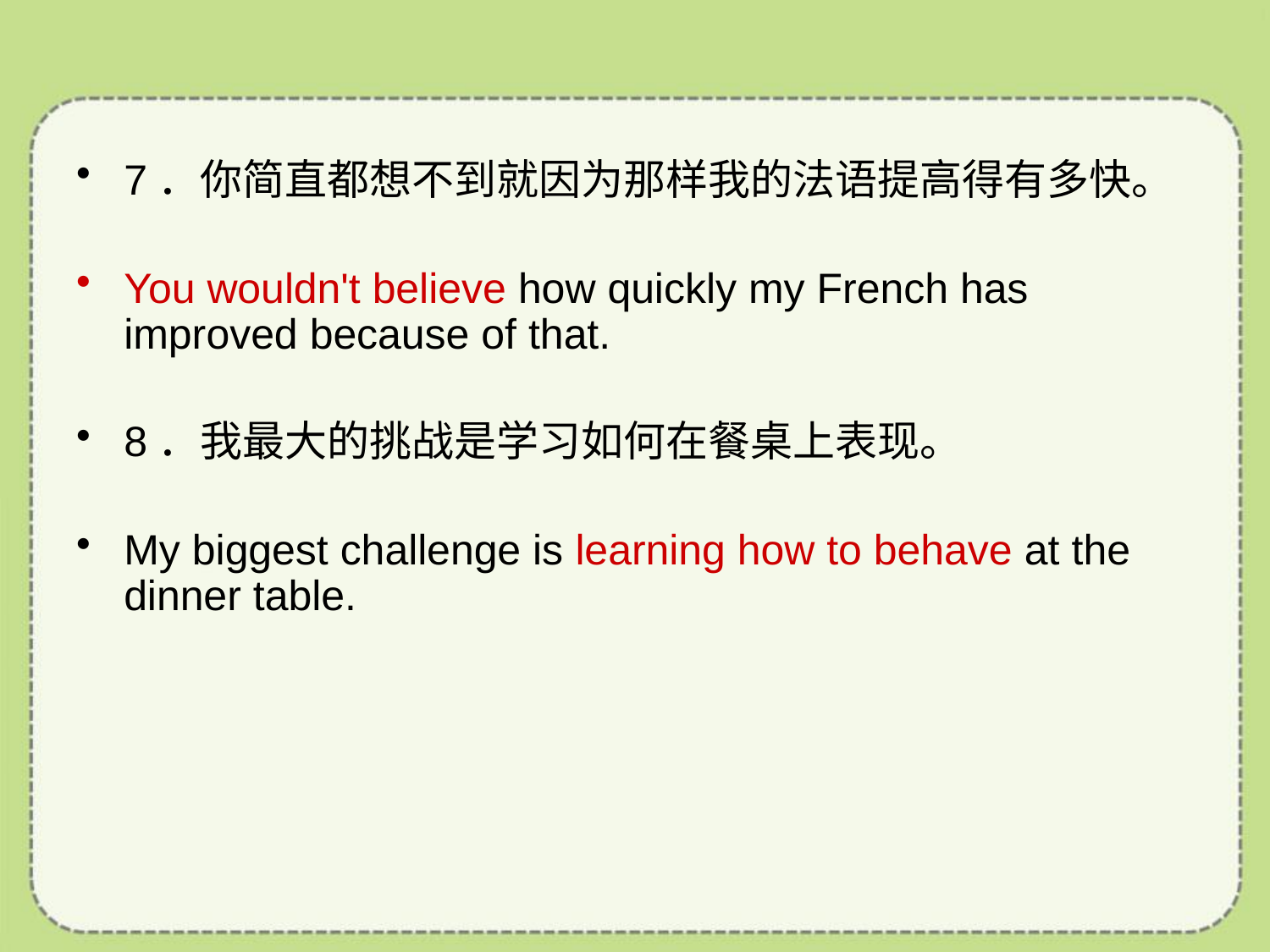

7．你简直都想不到就因为那样我的法语提高得有多快。

You wouldn't believe how quickly my French has improved because of that.

8．我最大的挑战是学习如何在餐桌上表现。

My biggest challenge is learning how to behave at the dinner table.